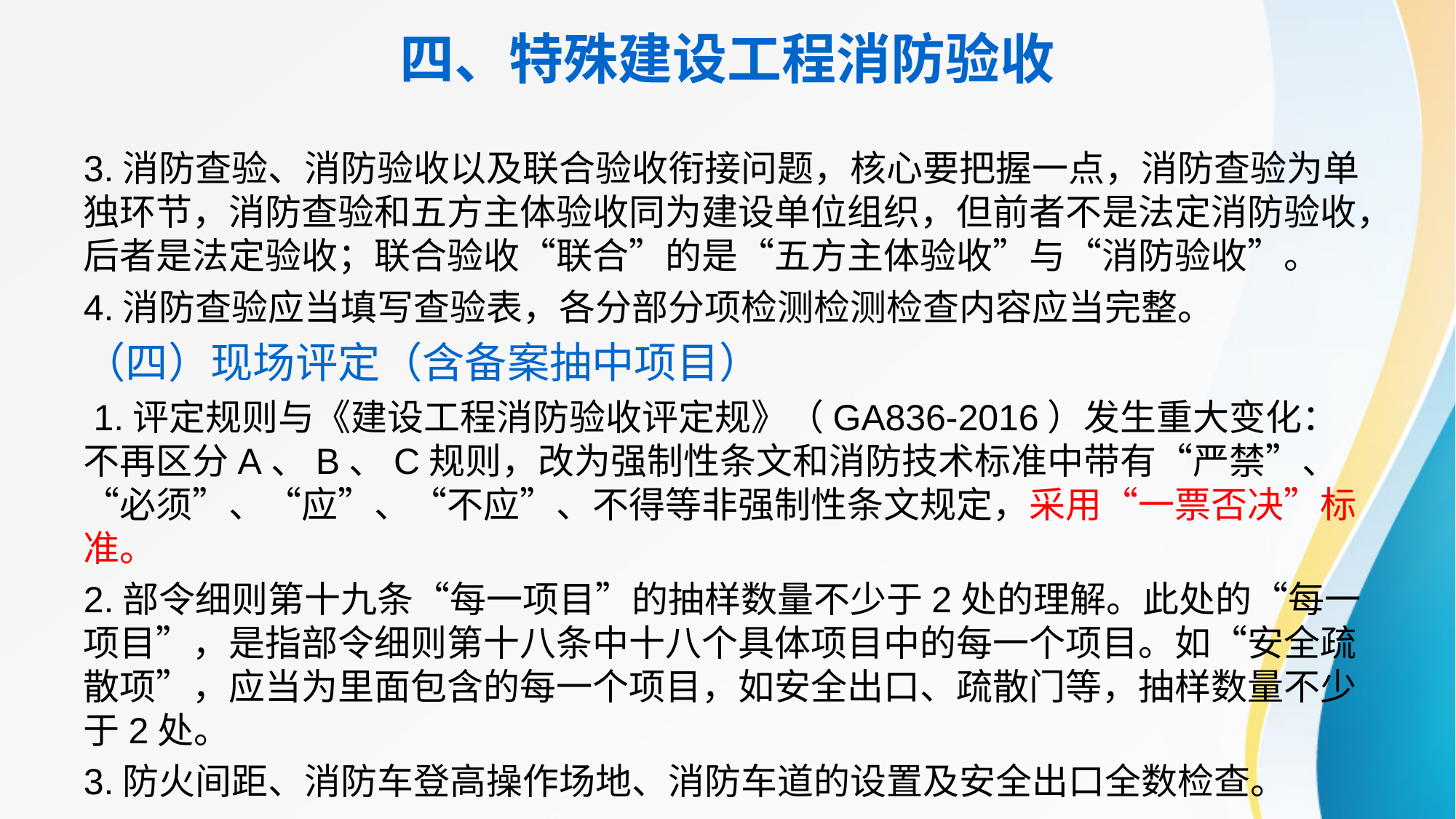

# 四、特殊建设工程消防验收
3.消防查验、消防验收以及联合验收衔接问题，核心要把握一点，消防查验为单独环节，消防查验和五方主体验收同为建设单位组织，但前者不是法定消防验收，后者是法定验收；联合验收“联合”的是“五方主体验收”与“消防验收”。
4.消防查验应当填写查验表，各分部分项检测检测检查内容应当完整。
（四）现场评定（含备案抽中项目）
 1.评定规则与《建设工程消防验收评定规》（GA836-2016）发生重大变化：不再区分A、B、C规则，改为强制性条文和消防技术标准中带有“严禁”、“必须”、“应”、“不应”、不得等非强制性条文规定，采用“一票否决”标准。
2.部令细则第十九条“每一项目”的抽样数量不少于2处的理解。此处的“每一项目”，是指部令细则第十八条中十八个具体项目中的每一个项目。如“安全疏散项”，应当为里面包含的每一个项目，如安全出口、疏散门等，抽样数量不少于2处。
3.防火间距、消防车登高操作场地、消防车道的设置及安全出口全数检查。